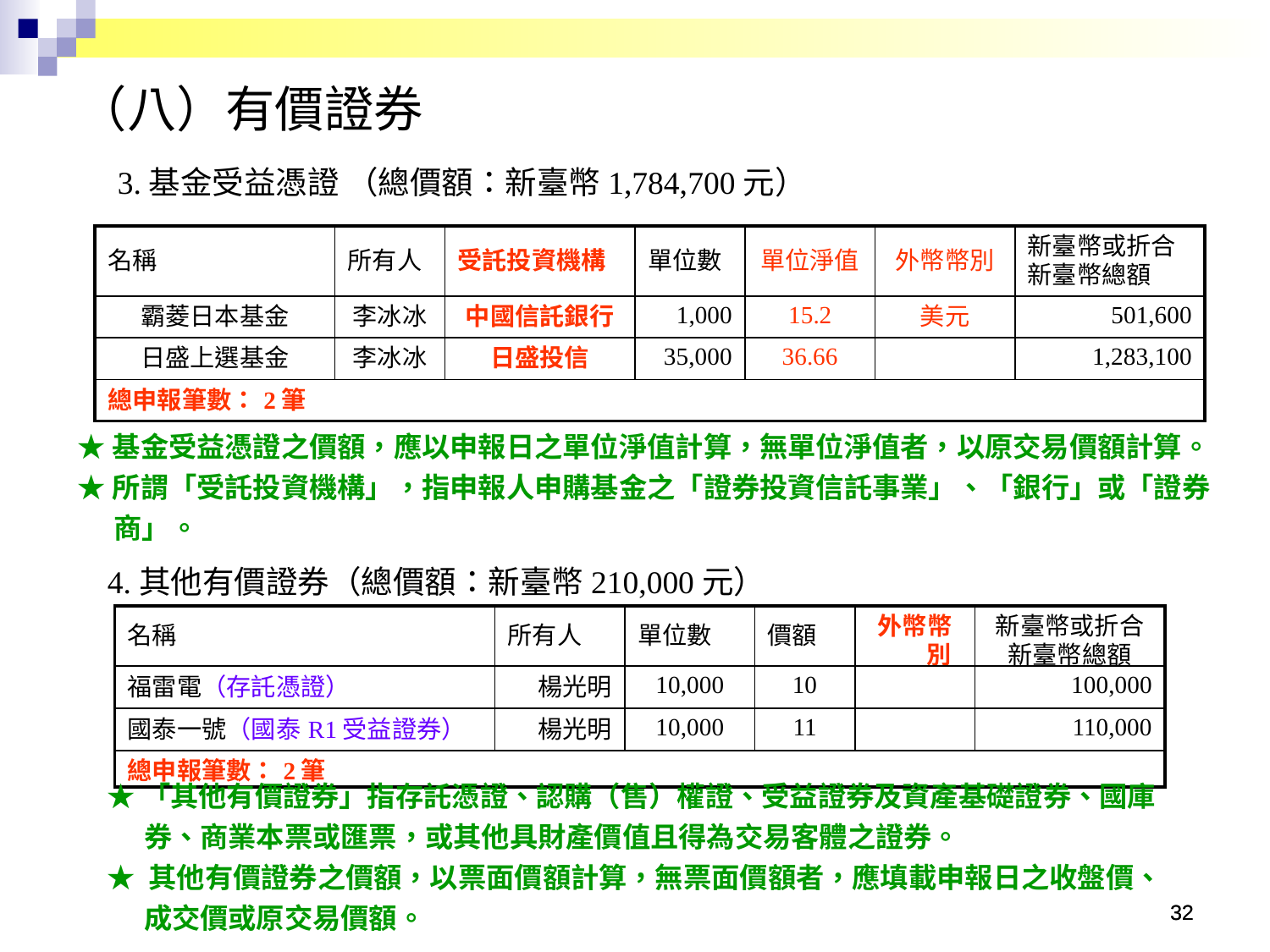

（八）有價證券
3.基金受益憑證 （總價額：新臺幣1,784,700元）
| 名稱 | 所有人 | 受託投資機構 | 單位數 | 單位淨值 | 外幣幣別 | 新臺幣或折合新臺幣總額 |
| --- | --- | --- | --- | --- | --- | --- |
| 霸菱日本基金 | 李冰冰 | 中國信託銀行 | 1,000 | 15.2 | 美元 | 501,600 |
| 日盛上選基金 | 李冰冰 | 日盛投信 | 35,000 | 36.66 |  | 1,283,100 |
| 總申報筆數：2筆 |  |  |  |  |  |  |
★基金受益憑證之價額，應以申報日之單位淨值計算，無單位淨值者，以原交易價額計算。
★所謂「受託投資機構」，指申報人申購基金之「證券投資信託事業」、「銀行」或「證券商」。
4.其他有價證券（總價額：新臺幣210,000元）
| 名稱 | 所有人 | 單位數 | 價額 | 外幣幣別 | 新臺幣或折合新臺幣總額 |
| --- | --- | --- | --- | --- | --- |
| 福雷電（存託憑證） | 楊光明 | 10,000 | 10 |  | 100,000 |
| 國泰一號（國泰R1受益證券） | 楊光明 | 10,000 | 11 |  | 110,000 |
| 總申報筆數：2筆 |  |  |  |  |  |
★「其他有價證券」指存託憑證、認購（售）權證、受益證券及資產基礎證券、國庫券、商業本票或匯票，或其他具財產價值且得為交易客體之證券。
★ 其他有價證券之價額，以票面價額計算，無票面價額者，應填載申報日之收盤價、成交價或原交易價額。
32
32